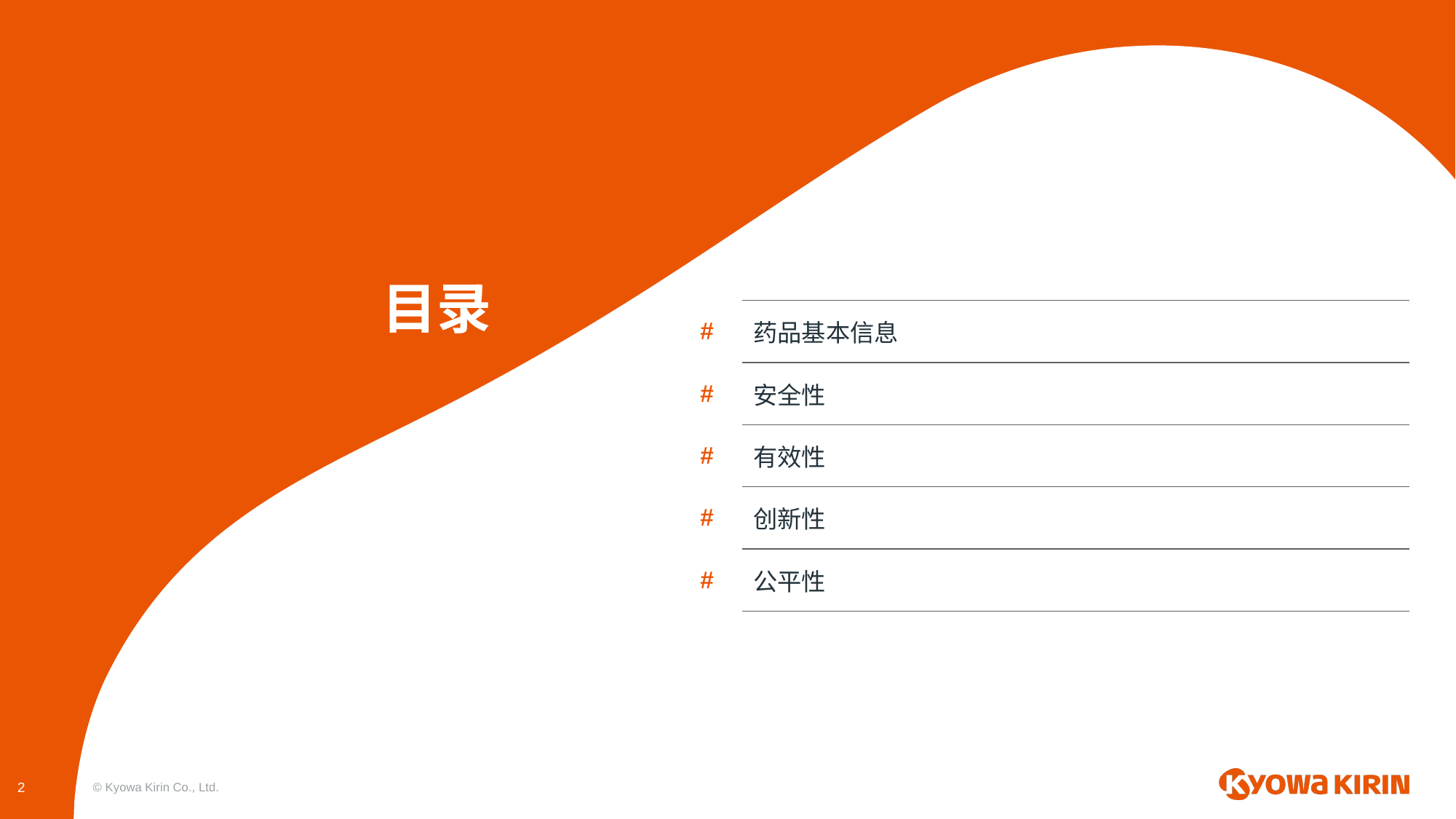

# 目录
| # | 药品基本信息 |
| --- | --- |
| # | 安全性 |
| # | 有效性 |
| # | 创新性 |
| # | 公平性 |